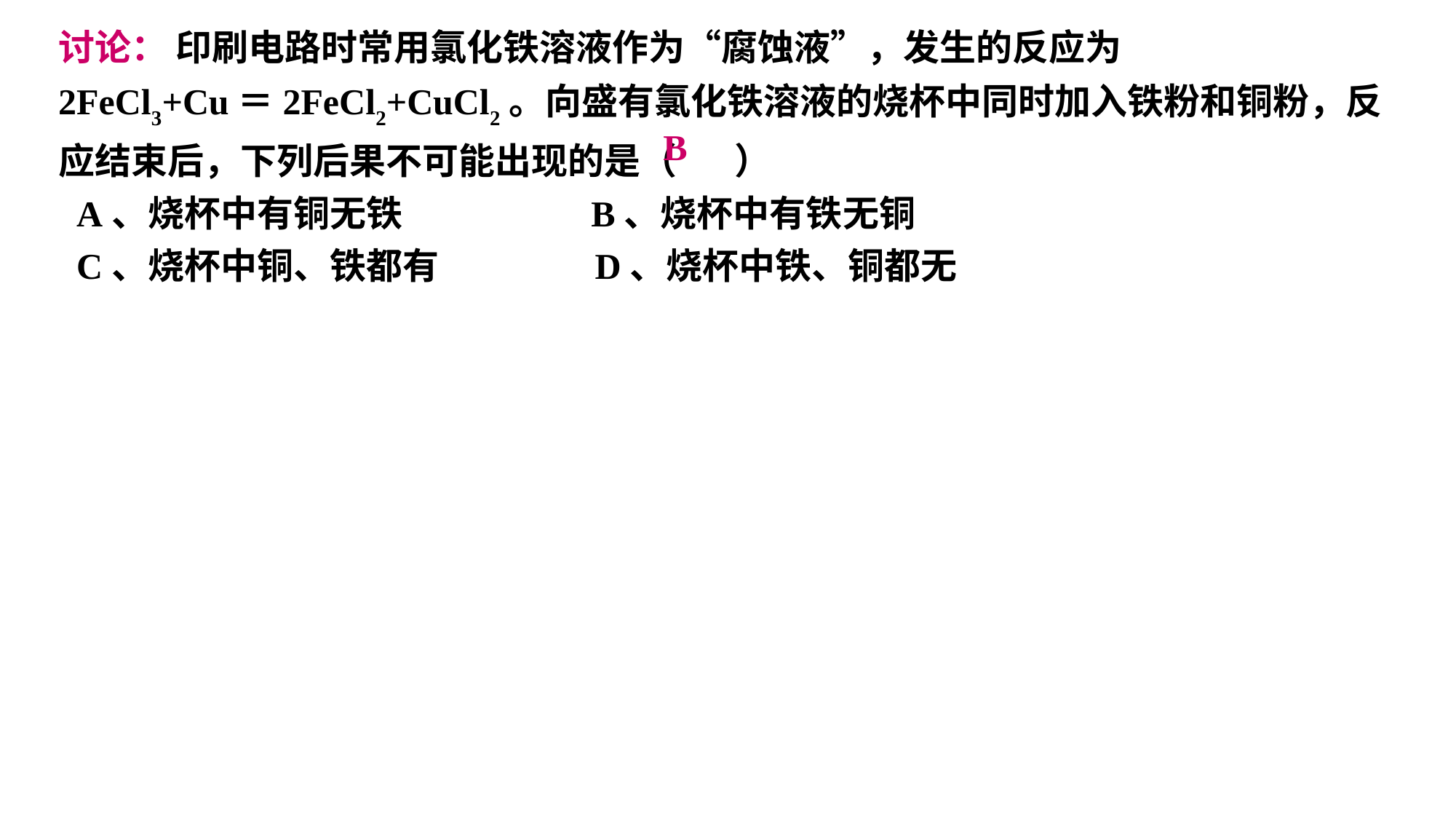

讨论： 印刷电路时常用氯化铁溶液作为“腐蚀液”，发生的反应为
2FeCl3+Cu＝2FeCl2+CuCl2。向盛有氯化铁溶液的烧杯中同时加入铁粉和铜粉，反应结束后，下列后果不可能出现的是（       ）
  A、烧杯中有铜无铁                      B、烧杯中有铁无铜
  C、烧杯中铜、铁都有                  D、烧杯中铁、铜都无

B